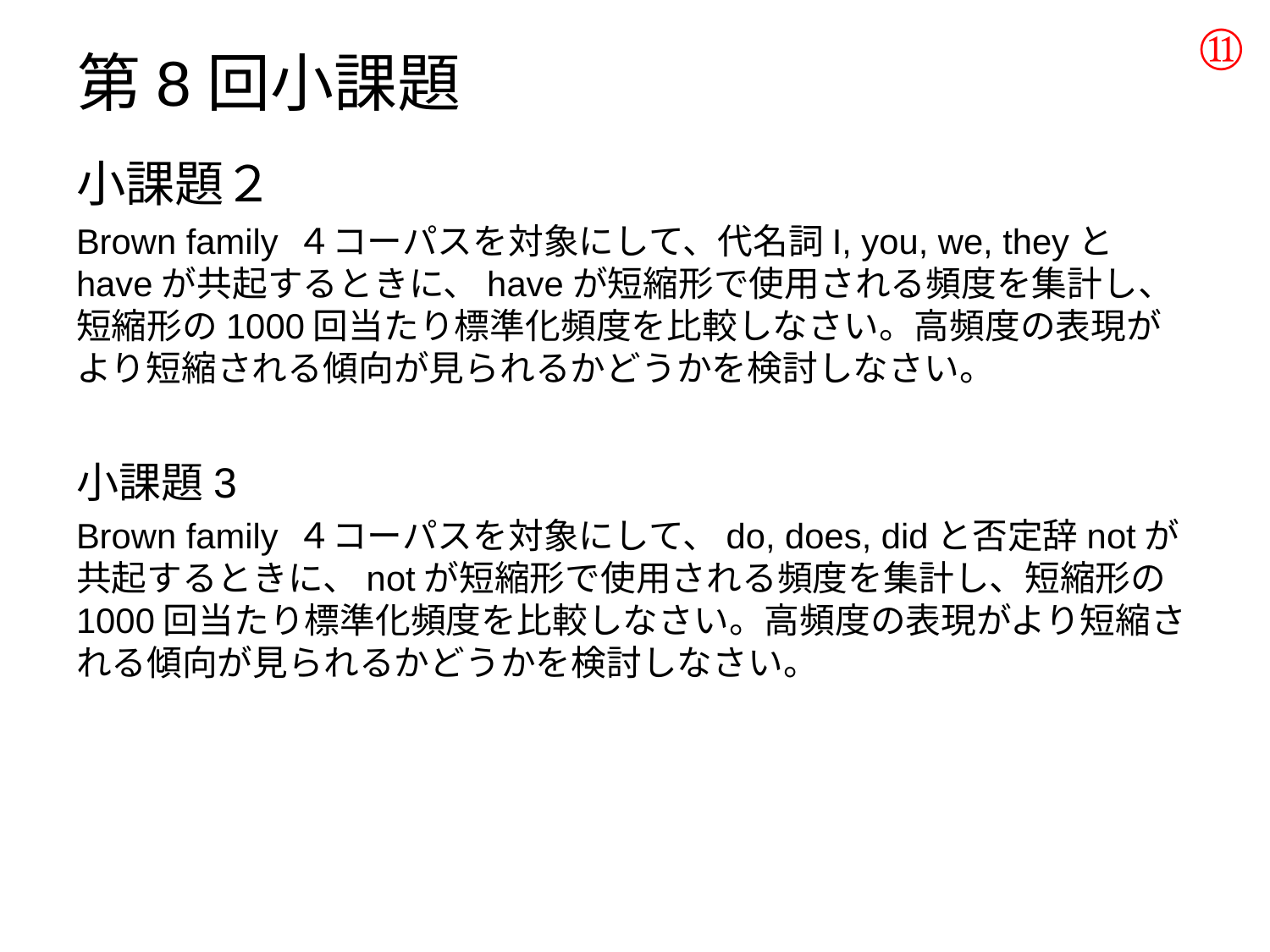

⑪
# 第8回小課題
小課題２
Brown family ４コーパスを対象にして、代名詞I, you, we, theyとhaveが共起するときに、haveが短縮形で使用される頻度を集計し、短縮形の1000回当たり標準化頻度を比較しなさい。高頻度の表現がより短縮される傾向が見られるかどうかを検討しなさい。

小課題3
Brown family ４コーパスを対象にして、do, does, didと否定辞notが共起するときに、notが短縮形で使用される頻度を集計し、短縮形の1000回当たり標準化頻度を比較しなさい。高頻度の表現がより短縮される傾向が見られるかどうかを検討しなさい。